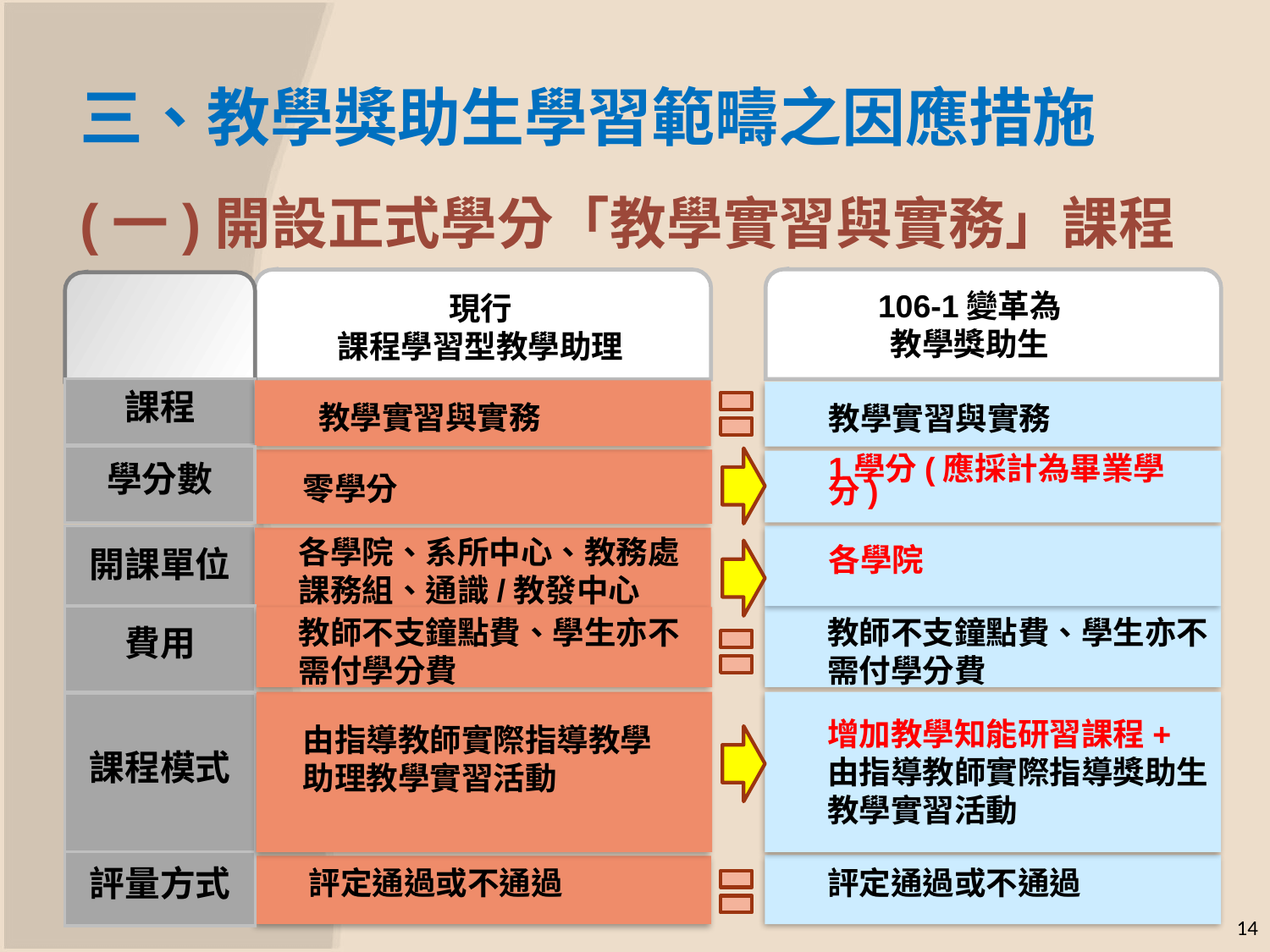

# 三、教學獎助生學習範疇之因應措施
(一)開設正式學分「教學實習與實務」課程

106-1變革為
教學獎助生
現行
課程學習型教學助理

課程

教學實習與實務

教學實習與實務
學分數

1學分(應採計為畢業學分)
零學分
各學院
開課單位
各學院、系所中心、教務處課務組、通識/教發中心

費用
教師不支鐘點費、學生亦不需付學分費
教師不支鐘點費、學生亦不需付學分費

課程模式
增加教學知能研習課程+
由指導教師實際指導獎助生教學實習活動
由指導教師實際指導教學助理教學實習活動

評量方式

評定通過或不通過
評定通過或不通過
14